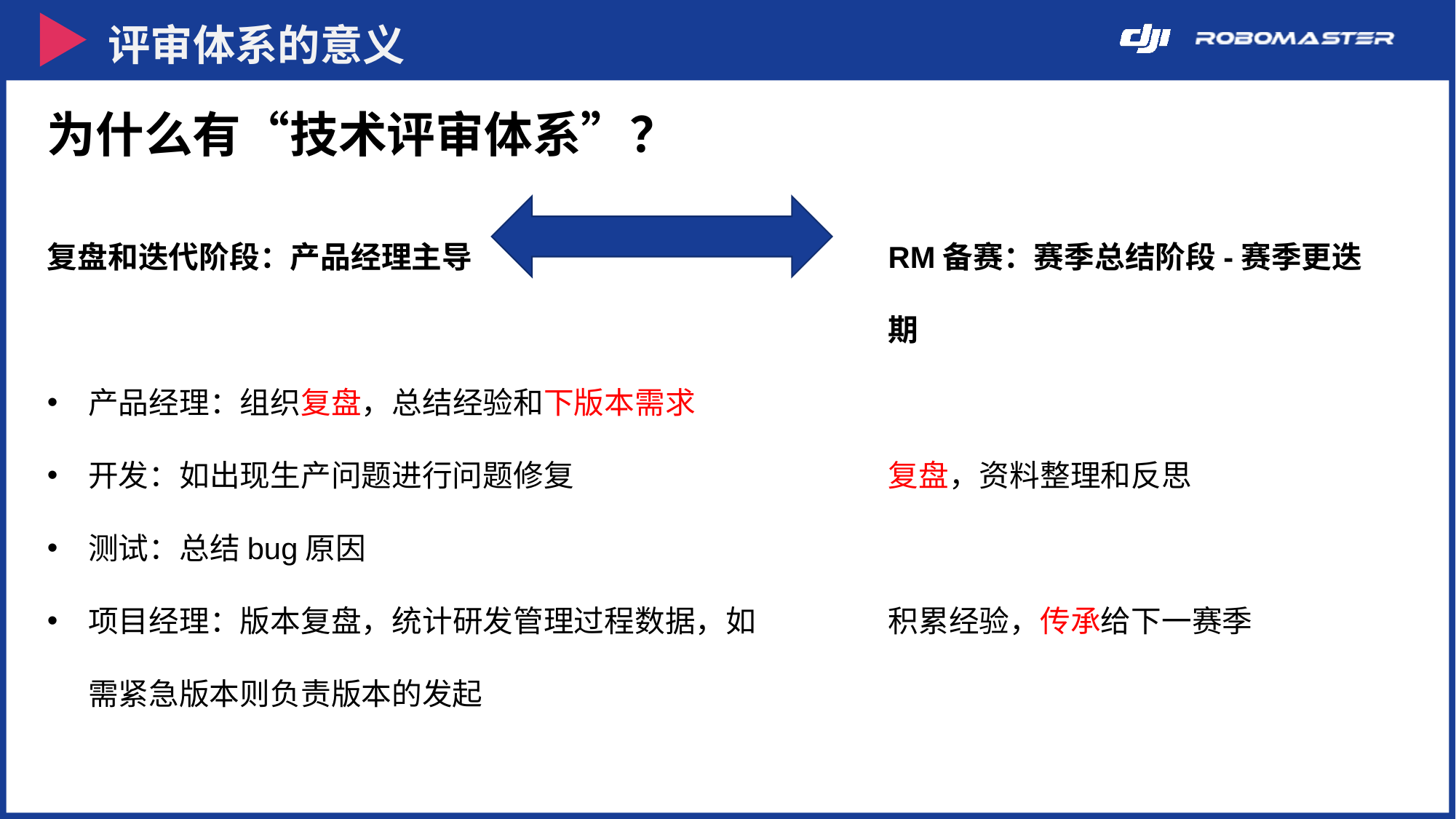

评审体系的意义
为什么有“技术评审体系”？
复盘和迭代阶段：产品经理主导

产品经理：组织复盘，总结经验和下版本需求
开发：如出现生产问题进行问题修复
测试：总结bug原因
项目经理：版本复盘，统计研发管理过程数据，如需紧急版本则负责版本的发起

RM备赛：赛季总结阶段-赛季更迭期

复盘，资料整理和反思

积累经验，传承给下一赛季